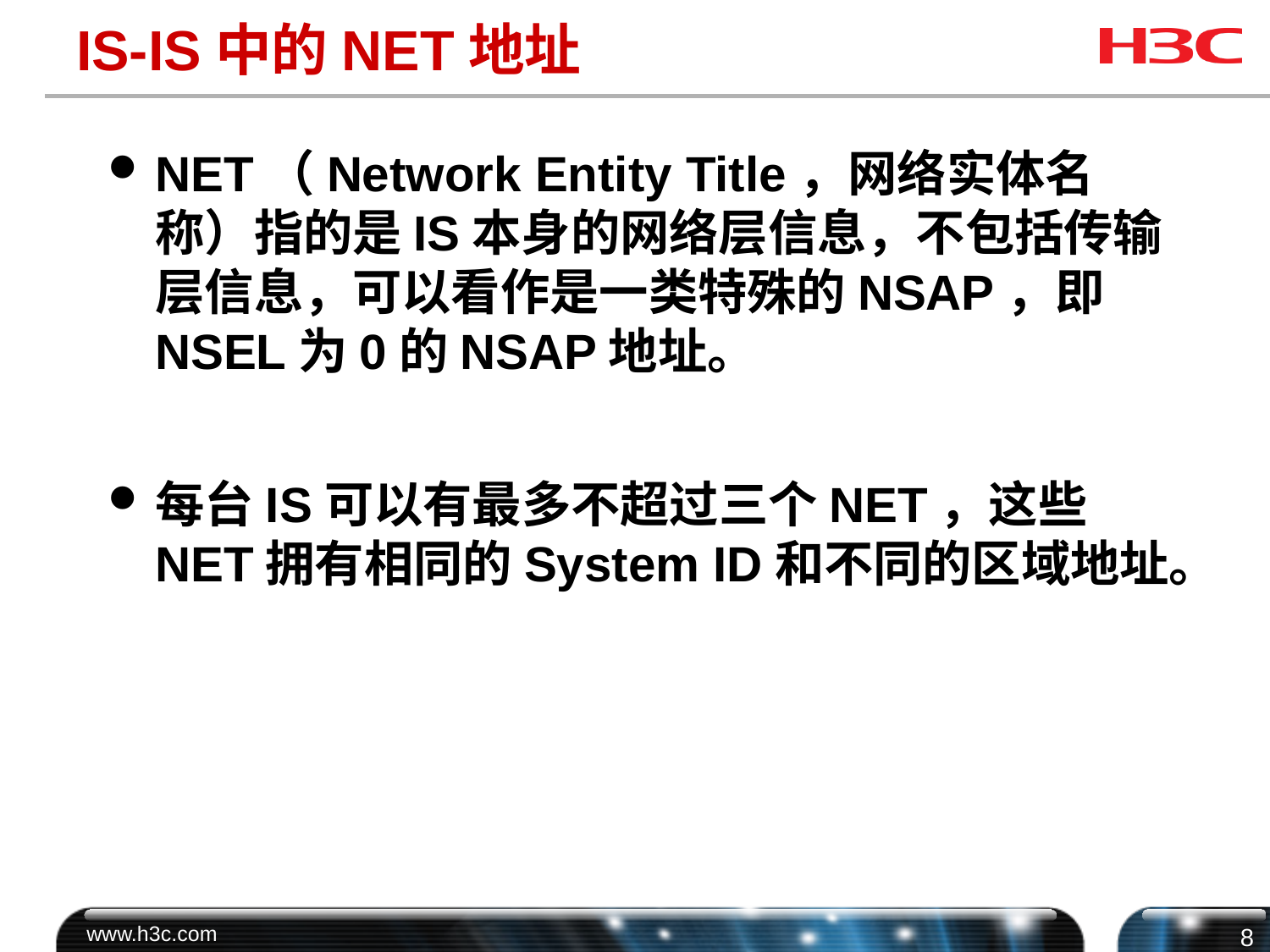

# IS-IS中的NET地址
NET（Network Entity Title，网络实体名称）指的是IS本身的网络层信息，不包括传输层信息，可以看作是一类特殊的NSAP，即NSEL为0的NSAP地址。

每台IS可以有最多不超过三个NET，这些NET拥有相同的System ID和不同的区域地址。